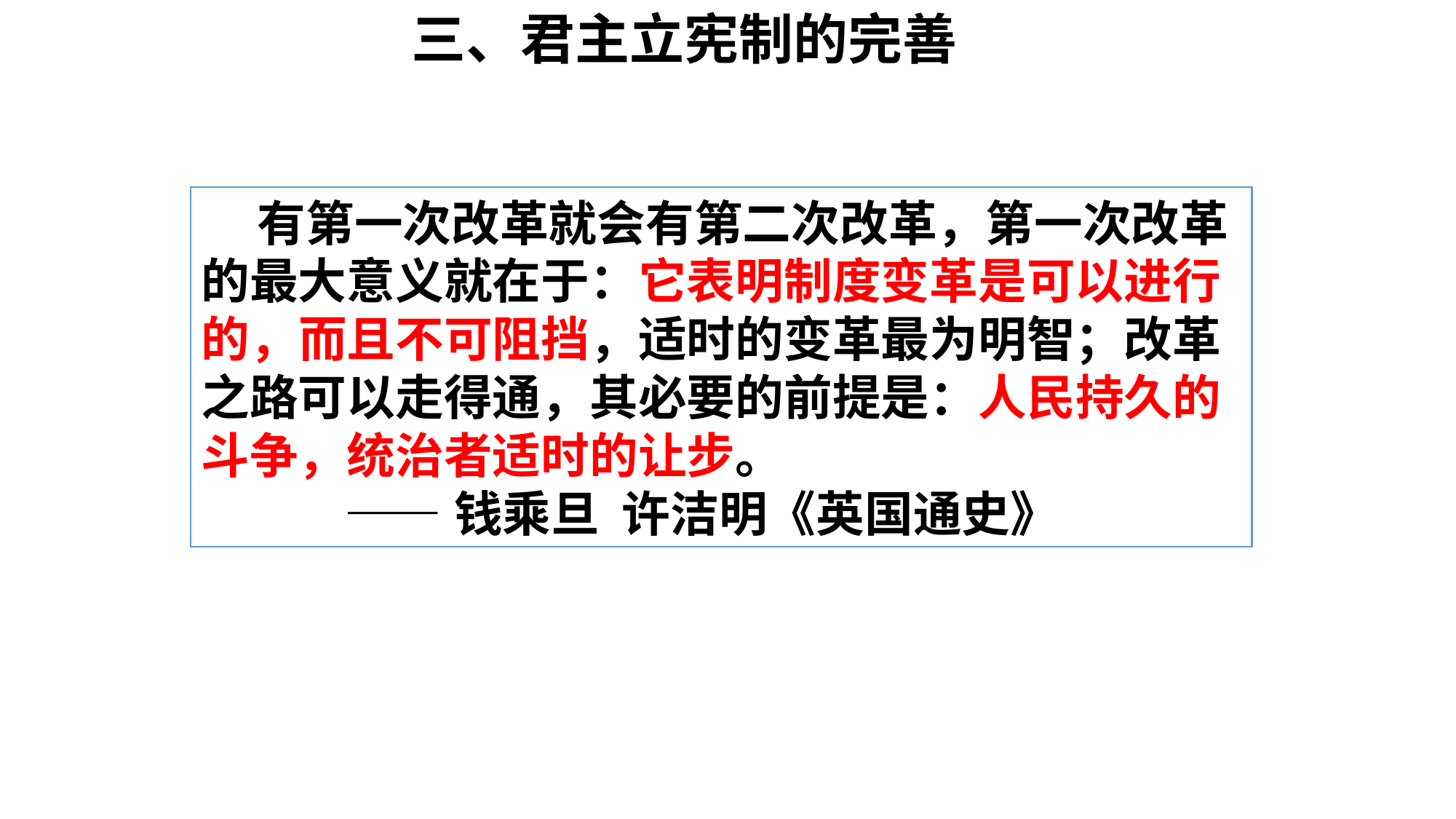

三、君主立宪制的完善
    有第一次改革就会有第二次改革，第一次改革的最大意义就在于：它表明制度变革是可以进行的，而且不可阻挡，适时的变革最为明智；改革之路可以走得通，其必要的前提是：人民持久的斗争，统治者适时的让步。
             ——钱乘旦  许洁明《英国通史》